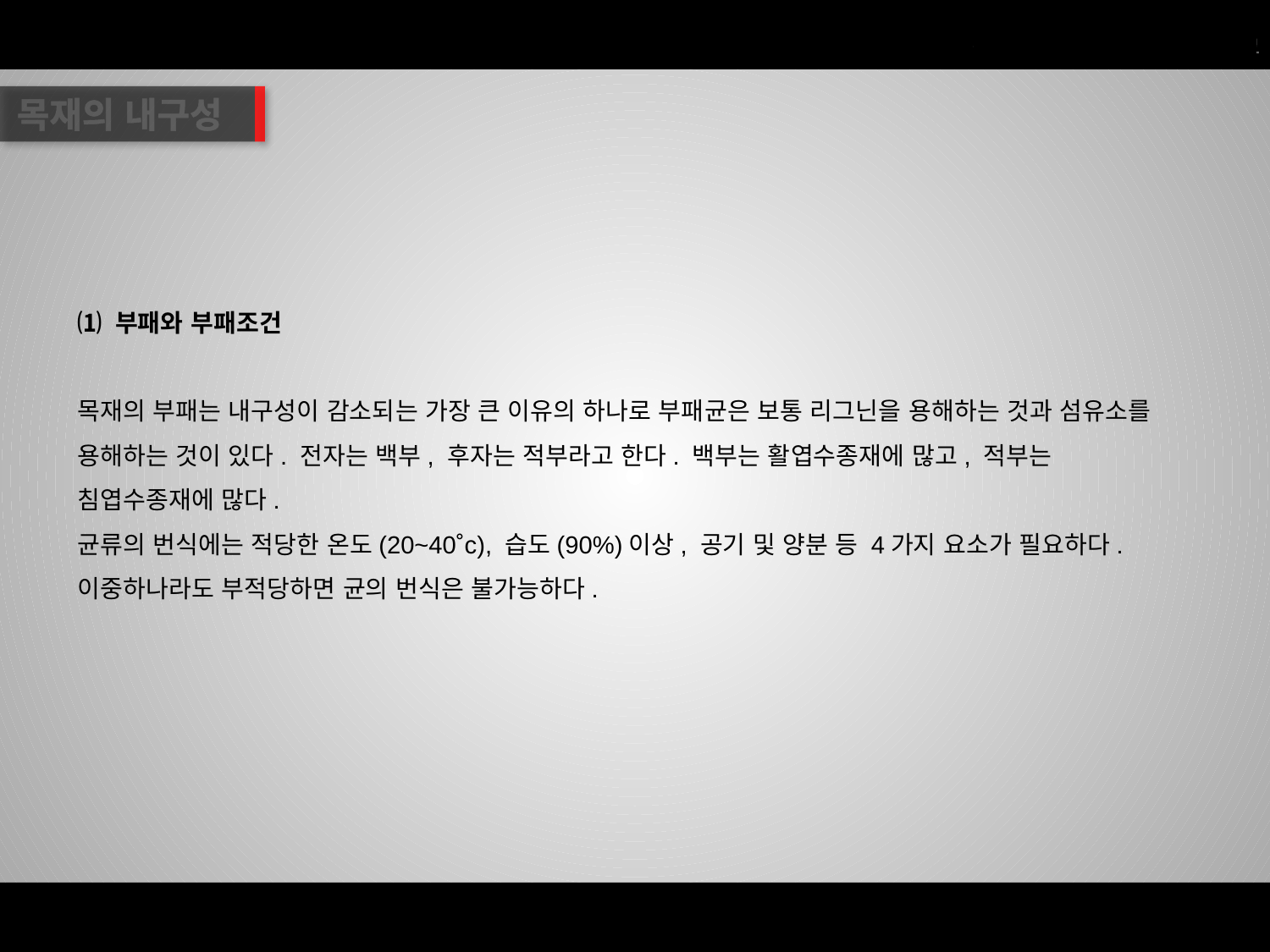

목재의 내구성

⑴ 부패와 부패조건

목재의 부패는 내구성이 감소되는 가장 큰 이유의 하나로 부패균은 보통 리그닌을 용해하는 것과 섬유소를 용해하는 것이 있다. 전자는 백부, 후자는 적부라고 한다. 백부는 활엽수종재에 많고, 적부는 침엽수종재에 많다.
균류의 번식에는 적당한 온도(20~40˚c), 습도(90%)이상, 공기 및 양분 등 4가지 요소가 필요하다. 이중하나라도 부적당하면 균의 번식은 불가능하다.